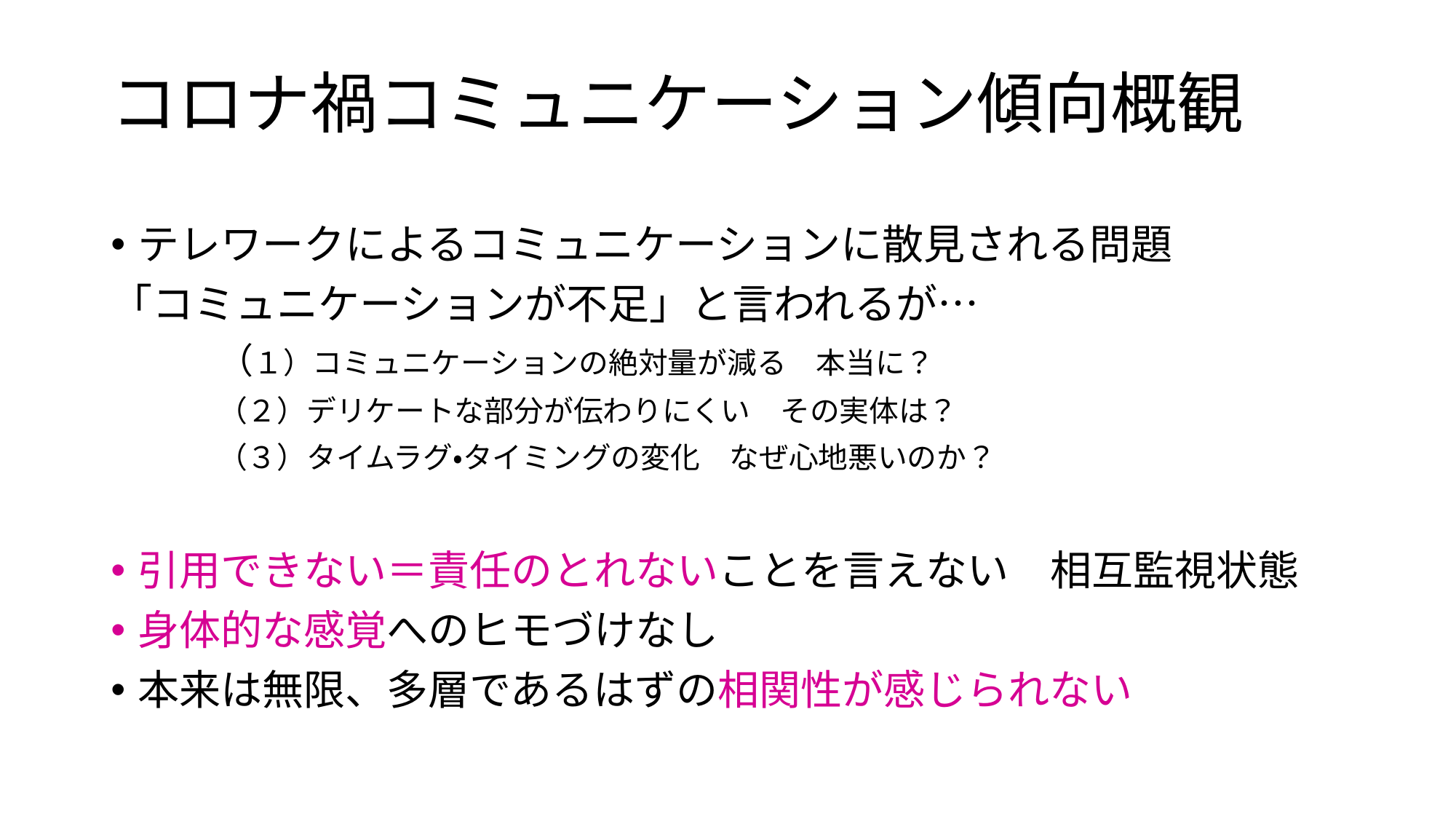

# コロナ禍コミュニケーション傾向概観
テレワークによるコミュニケーションに散見される問題
「コミュニケーションが不足」と言われるが…
	（１）コミュニケーションの絶対量が減る　本当に？
	（２）デリケートな部分が伝わりにくい　その実体は？
	（３）タイムラグ・タイミングの変化　なぜ心地悪いのか？

引用できない＝責任のとれないことを言えない　相互監視状態
身体的な感覚へのヒモづけなし
本来は無限、多層であるはずの相関性が感じられない